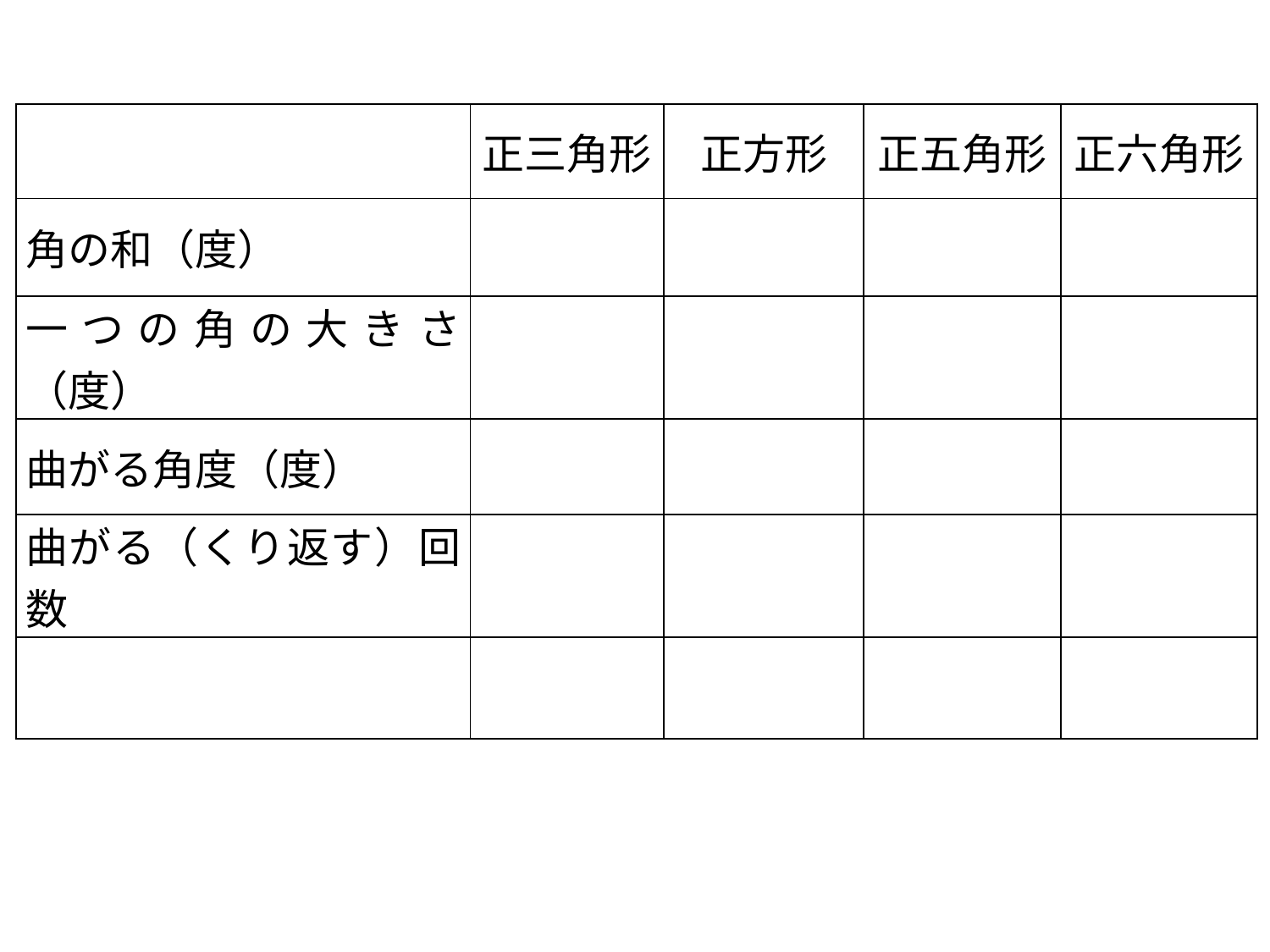

|  | 正三角形 | 正方形 | 正五角形 | 正六角形 |
| --- | --- | --- | --- | --- |
| 角の和（度） |  |  |  |  |
| 一つの角の大きさ（度） |  |  |  |  |
| 曲がる角度（度） |  |  |  |  |
| 曲がる（くり返す）回数 |  |  |  |  |
|  |  |  |  |  |